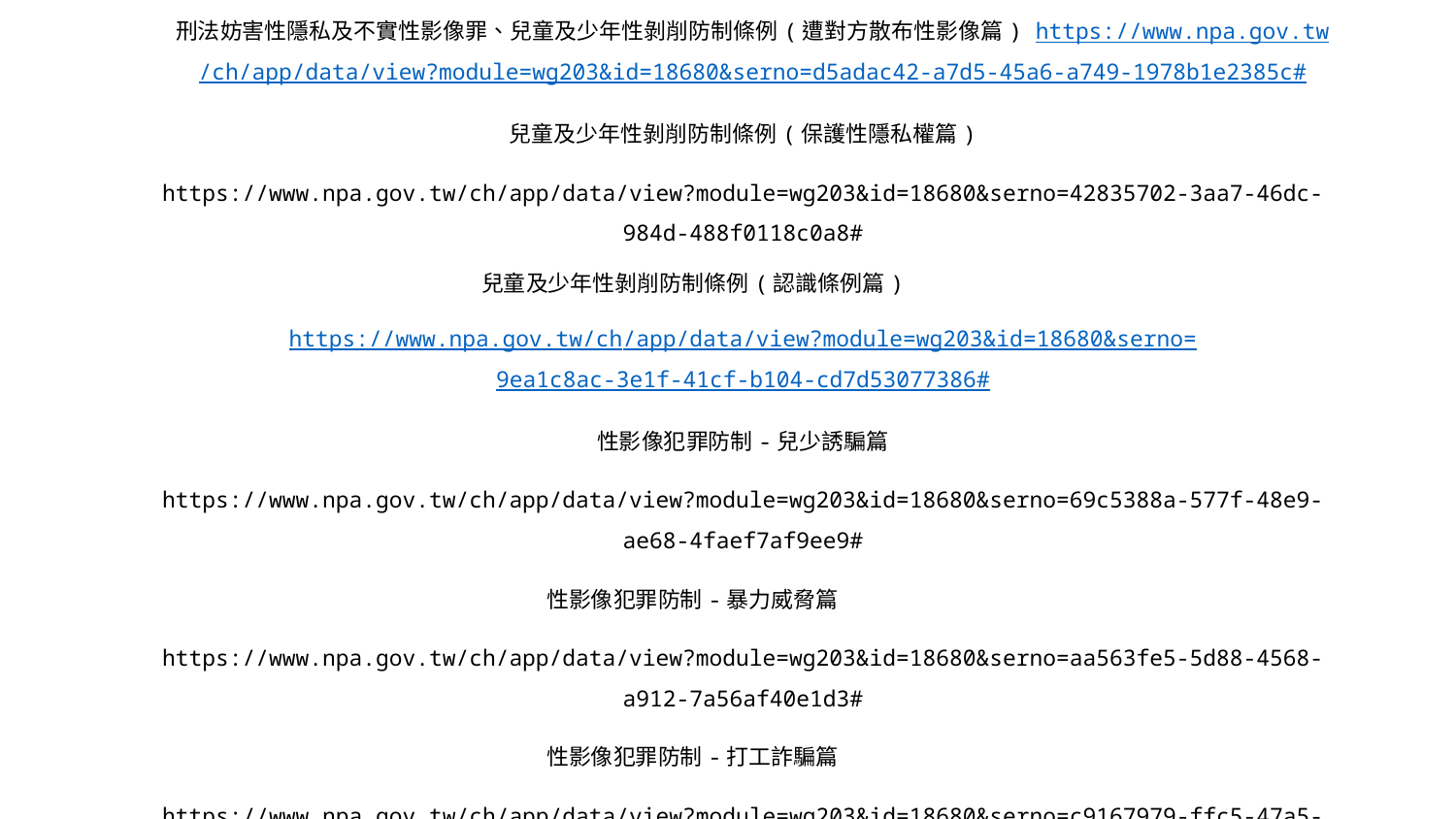

刑法妨害性隱私及不實性影像罪、兒童及少年性剝削防制條例(遭對方散布性影像篇) https://www.npa.gov.tw/ch/app/data/view?module=wg203&id=18680&serno=d5adac42-a7d5-45a6-a749-1978b1e2385c#
兒童及少年性剝削防制條例(保護性隱私權篇)
https://www.npa.gov.tw/ch/app/data/view?module=wg203&id=18680&serno=42835702-3aa7-46dc-984d-488f0118c0a8#
兒童及少年性剝削防制條例(認識條例篇)
https://www.npa.gov.tw/ch/app/data/view?module=wg203&id=18680&serno=9ea1c8ac-3e1f-41cf-b104-cd7d53077386#
性影像犯罪防制-兒少誘騙篇
https://www.npa.gov.tw/ch/app/data/view?module=wg203&id=18680&serno=69c5388a-577f-48e9-ae68-4faef7af9ee9#
性影像犯罪防制-暴力威脅篇
https://www.npa.gov.tw/ch/app/data/view?module=wg203&id=18680&serno=aa563fe5-5d88-4568-a912-7a56af40e1d3#
性影像犯罪防制-打工詐騙篇
https://www.npa.gov.tw/ch/app/data/view?module=wg203&id=18680&serno=c9167979-ffc5-47a5-9191-56a8a19f26bb#